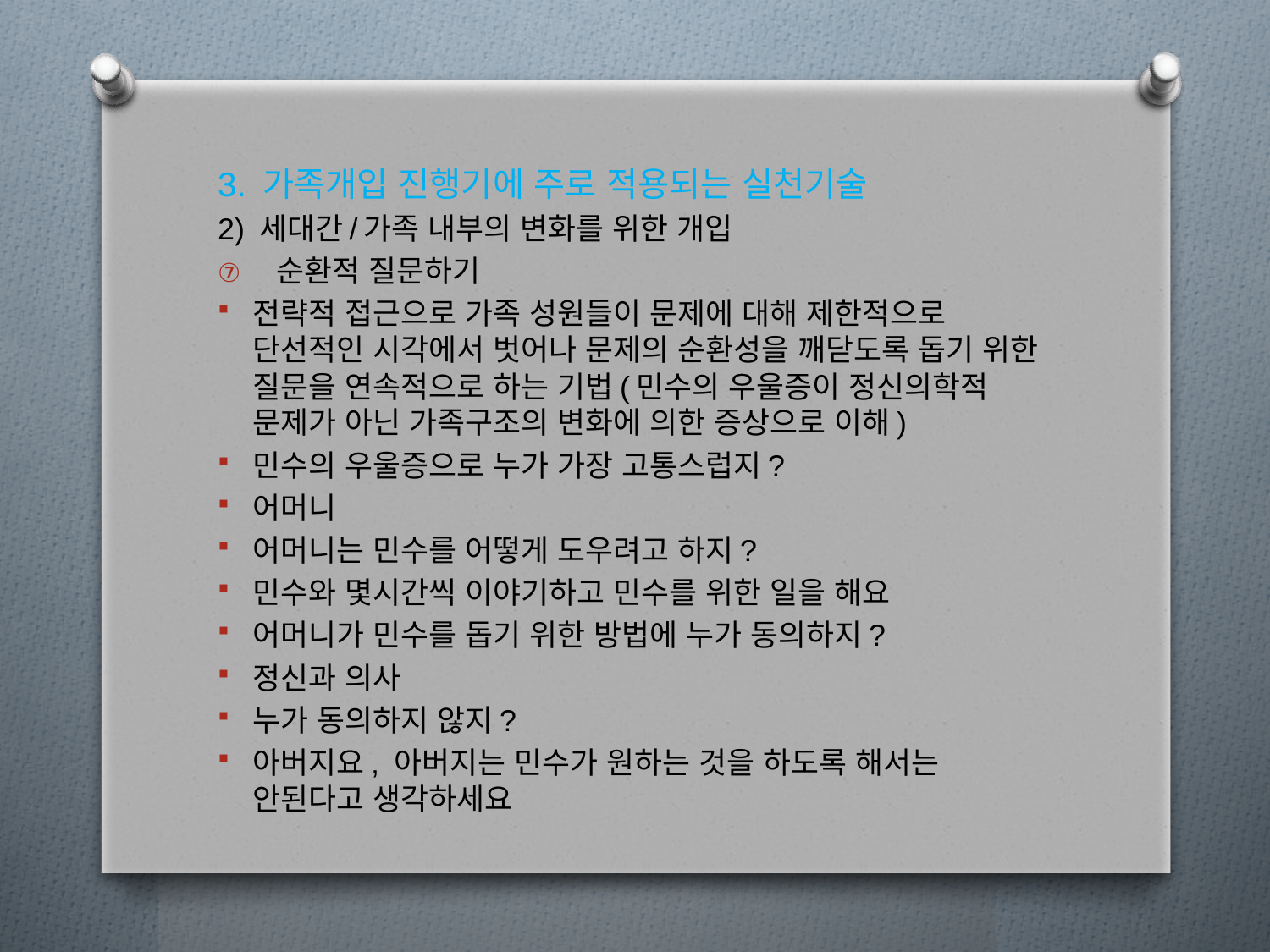

3. 가족개입 진행기에 주로 적용되는 실천기술
2) 세대간/가족 내부의 변화를 위한 개입
순환적 질문하기
전략적 접근으로 가족 성원들이 문제에 대해 제한적으로 단선적인 시각에서 벗어나 문제의 순환성을 깨닫도록 돕기 위한 질문을 연속적으로 하는 기법(민수의 우울증이 정신의학적 문제가 아닌 가족구조의 변화에 의한 증상으로 이해)
민수의 우울증으로 누가 가장 고통스럽지?
어머니
어머니는 민수를 어떻게 도우려고 하지?
민수와 몇시간씩 이야기하고 민수를 위한 일을 해요
어머니가 민수를 돕기 위한 방법에 누가 동의하지?
정신과 의사
누가 동의하지 않지?
아버지요, 아버지는 민수가 원하는 것을 하도록 해서는 안된다고 생각하세요